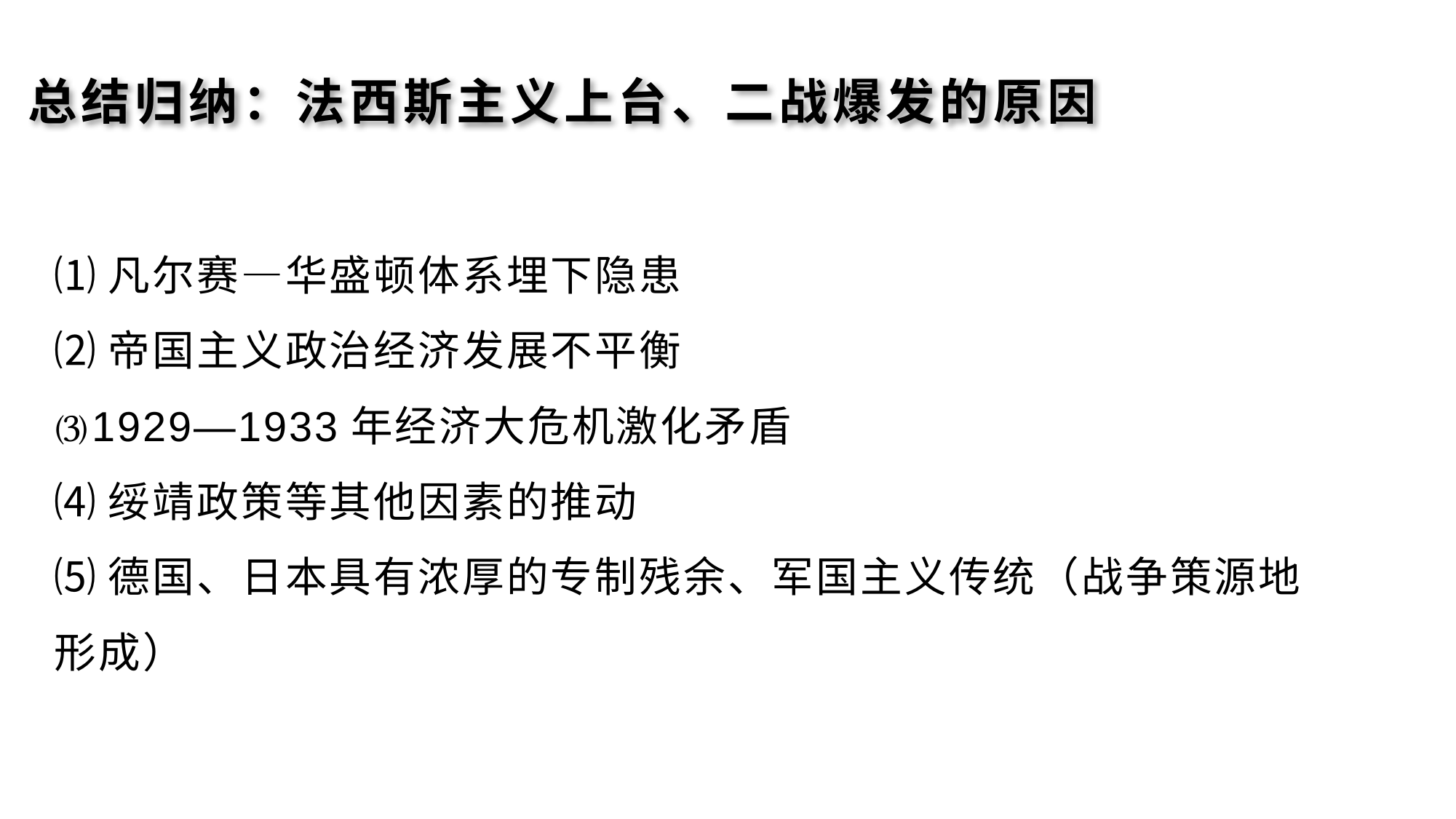

# 总结归纳：法西斯主义上台、二战爆发的原因

⑴凡尔赛—华盛顿体系埋下隐患
⑵帝国主义政治经济发展不平衡
⑶1929—1933年经济大危机激化矛盾
⑷绥靖政策等其他因素的推动
⑸德国、日本具有浓厚的专制残余、军国主义传统（战争策源地形成）